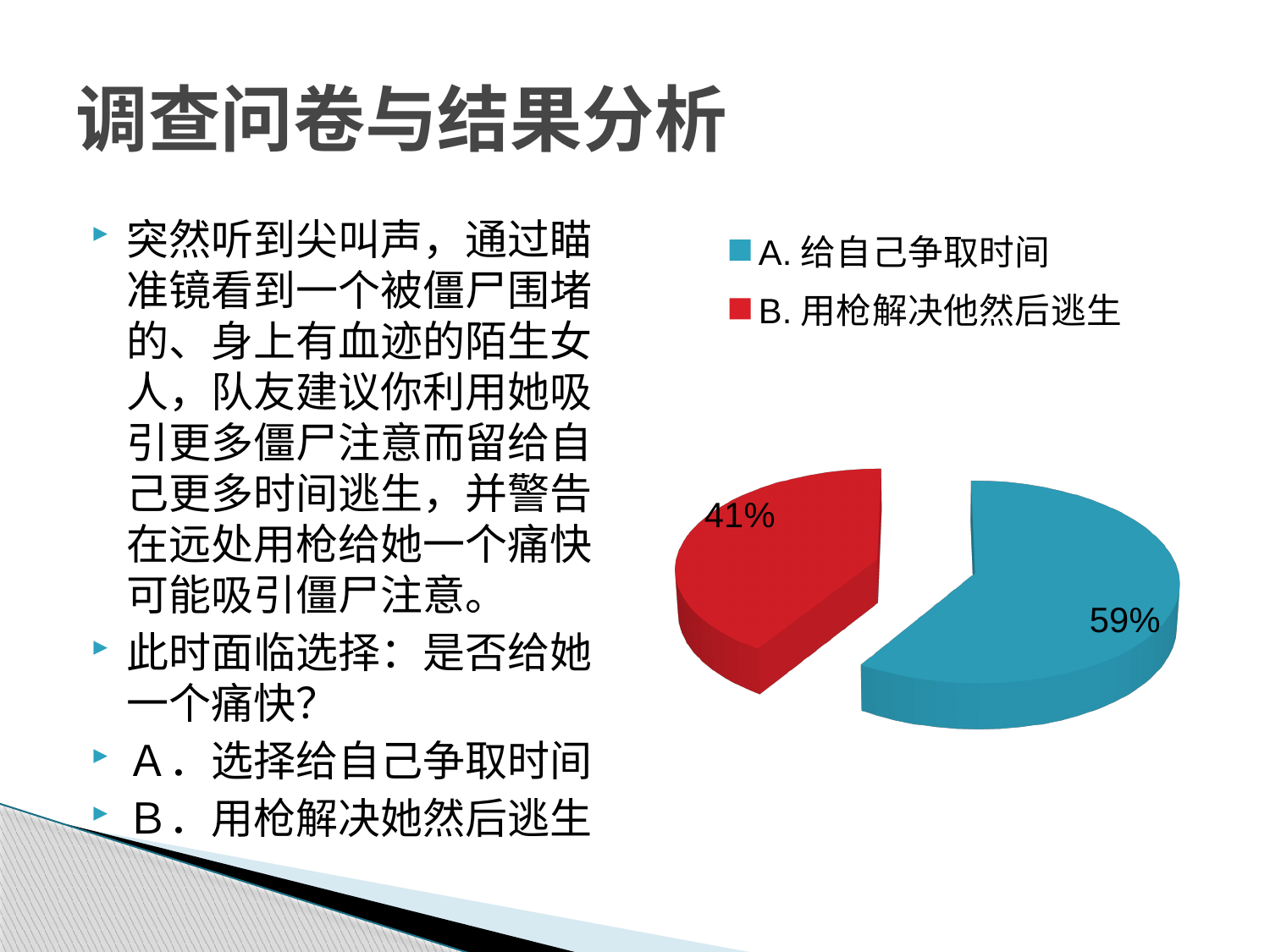

# 调查问卷与结果分析
突然听到尖叫声，通过瞄准镜看到一个被僵尸围堵的、身上有血迹的陌生女人，队友建议你利用她吸引更多僵尸注意而留给自己更多时间逃生，并警告在远处用枪给她一个痛快可能吸引僵尸注意。
此时面临选择：是否给她一个痛快？
Ａ．选择给自己争取时间
Ｂ．用枪解决她然后逃生

[unsupported chart]